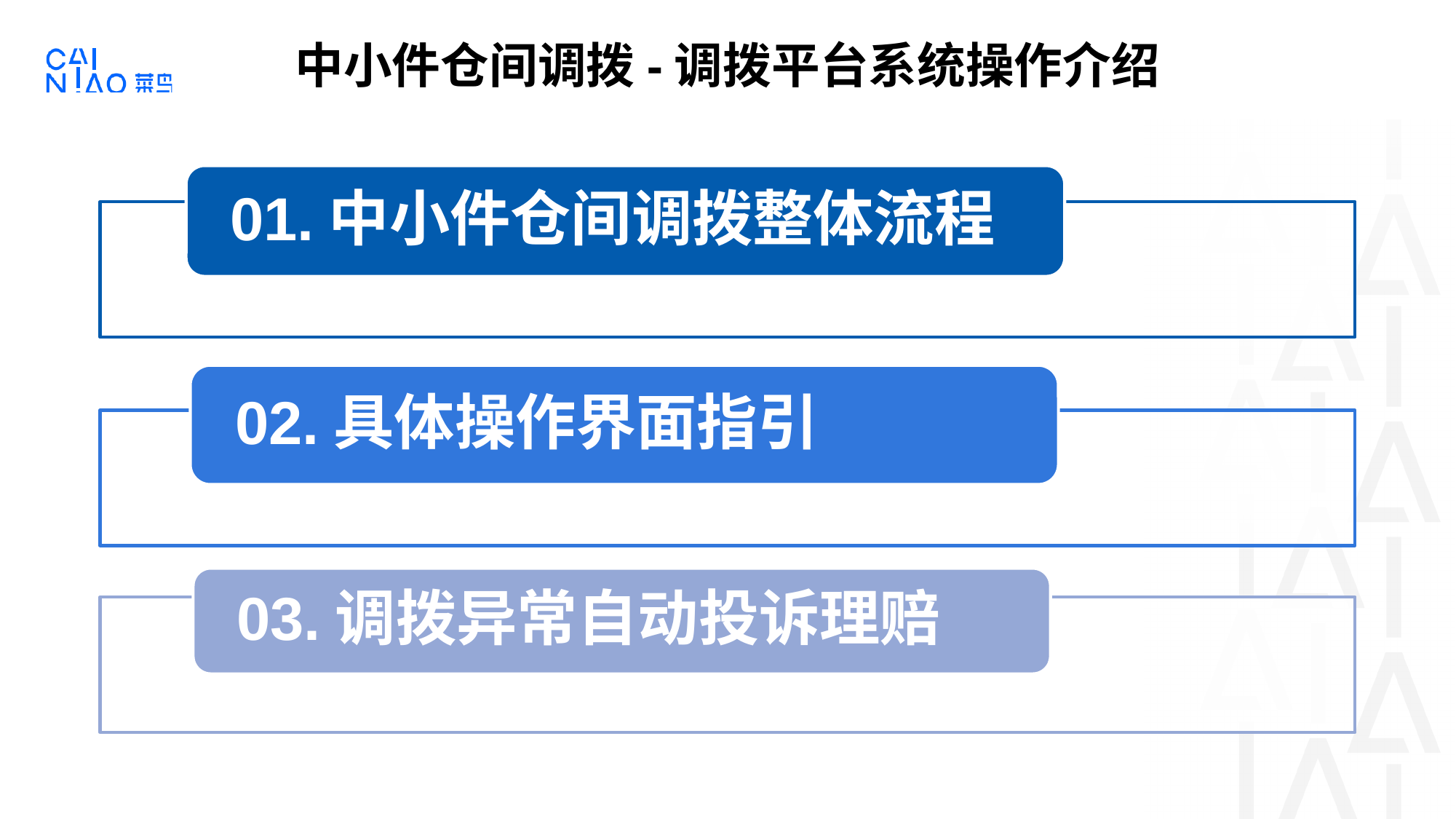

中小件仓间调拨-调拨平台系统操作介绍
01.中小件仓间调拨整体流程
02.具体操作界面指引
03.调拨异常自动投诉理赔